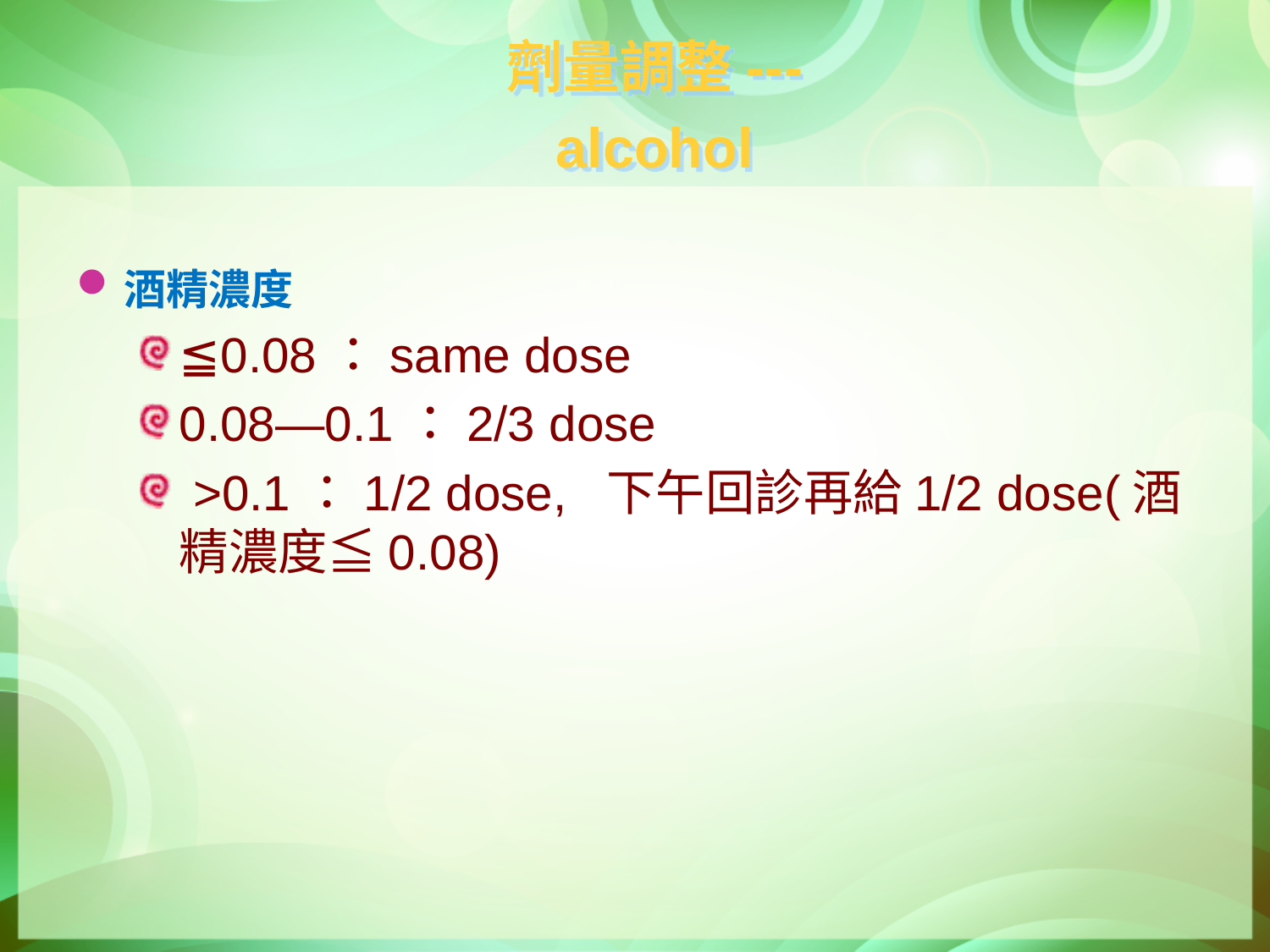

酒精濃度
≦0.08：same dose
0.08—0.1：2/3 dose
 >0.1：1/2 dose,  下午回診再給1/2 dose(酒精濃度≦0.08)
劑量調整--- alcohol